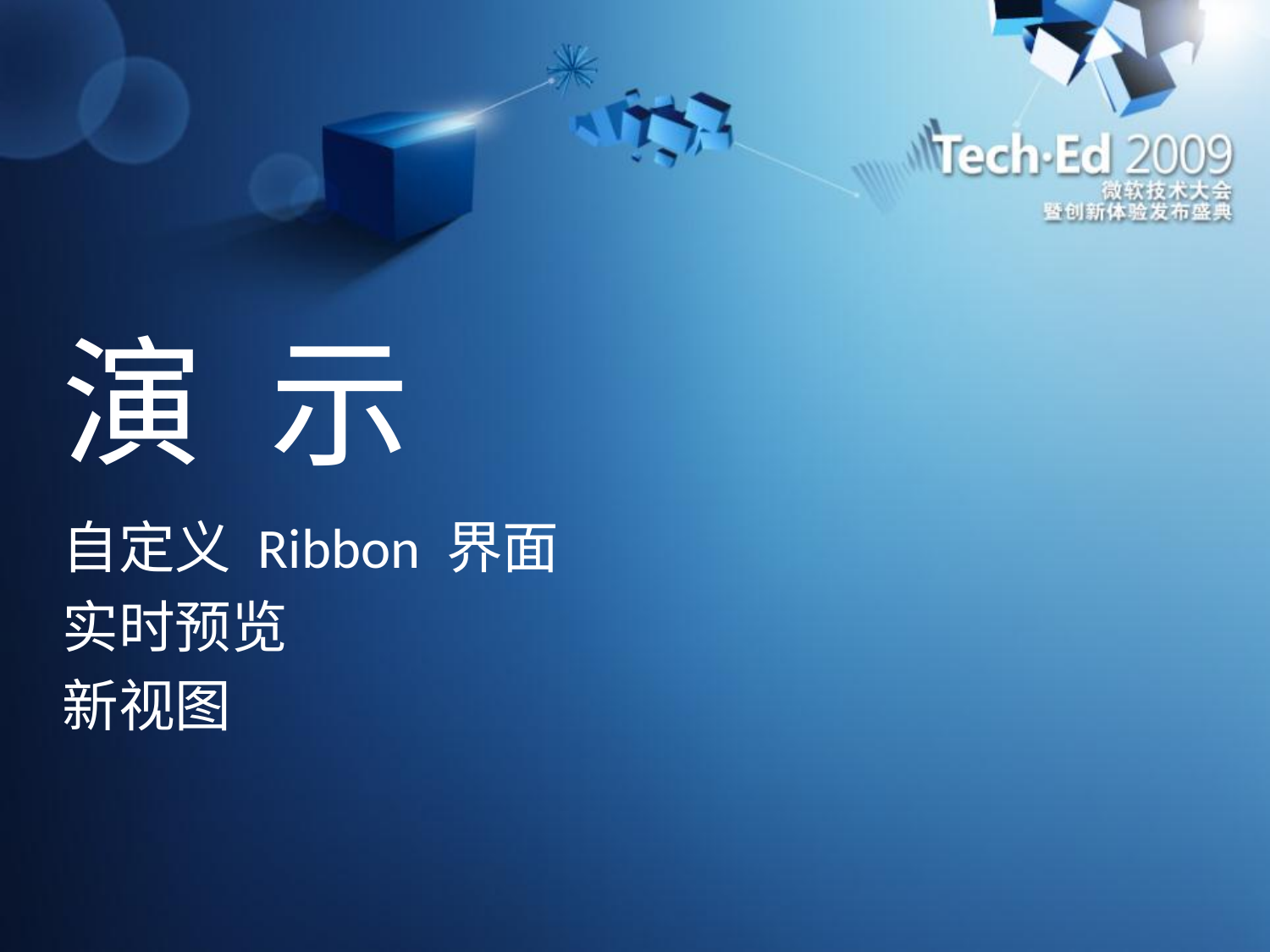

# 演 示
自定义 Ribbon 界面
实时预览
新视图